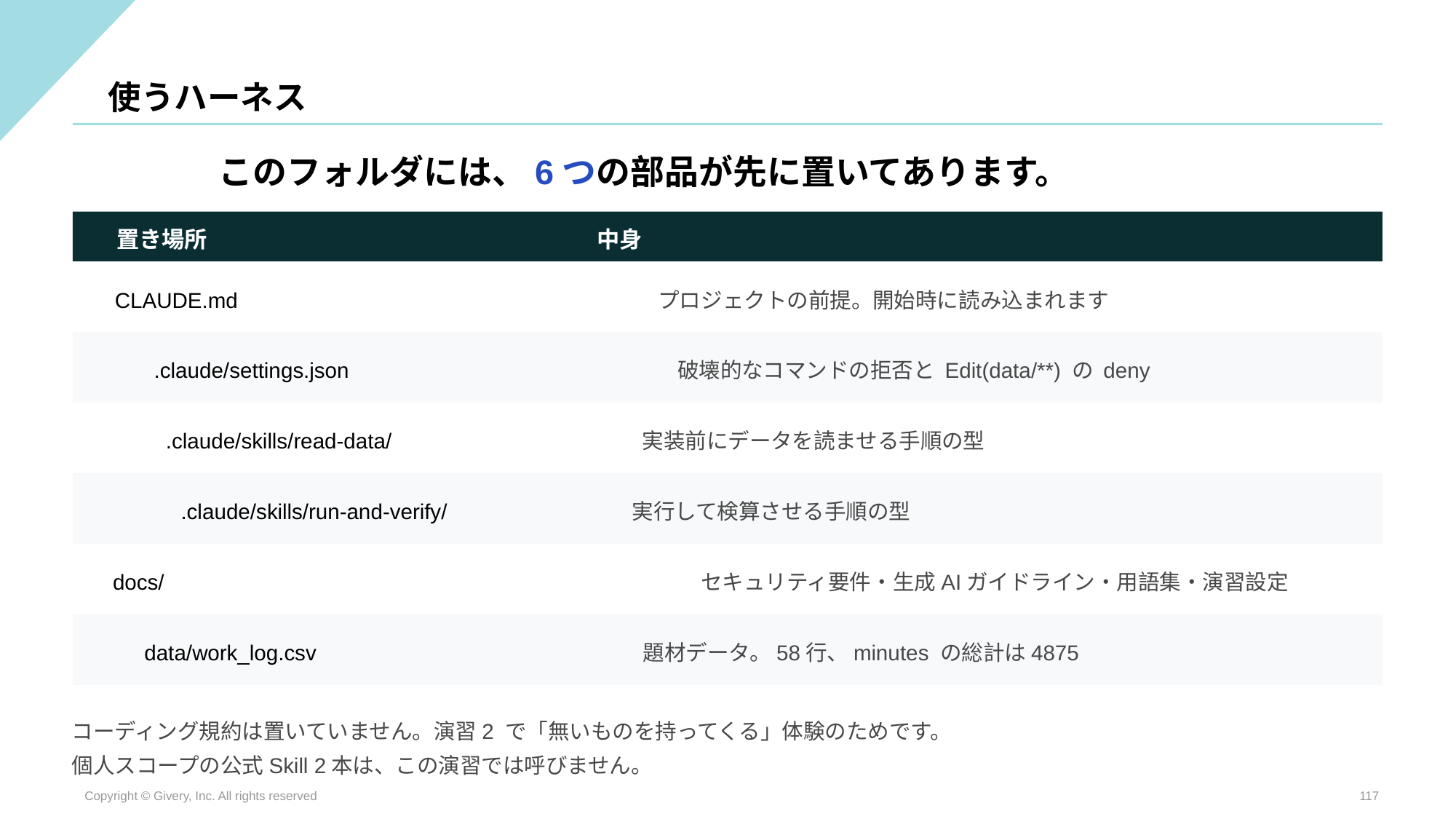

使うハーネス

このフォルダには、6つの部品が先に置いてあります。

置き場所
中身

CLAUDE.md
プロジェクトの前提。開始時に読み込まれます

.claude/settings.json
破壊的なコマンドの拒否と Edit(data/**) の deny

.claude/skills/read-data/
実装前にデータを読ませる手順の型

.claude/skills/run-and-verify/
実行して検算させる手順の型

docs/
セキュリティ要件・生成AIガイドライン・用語集・演習設定

data/work_log.csv
題材データ。58行、minutes の総計は4875
コーディング規約は置いていません。演習2 で「無いものを持ってくる」体験のためです。
個人スコープの公式Skill 2本は、この演習では呼びません。
Copyright © Givery, Inc. All rights reserved
117